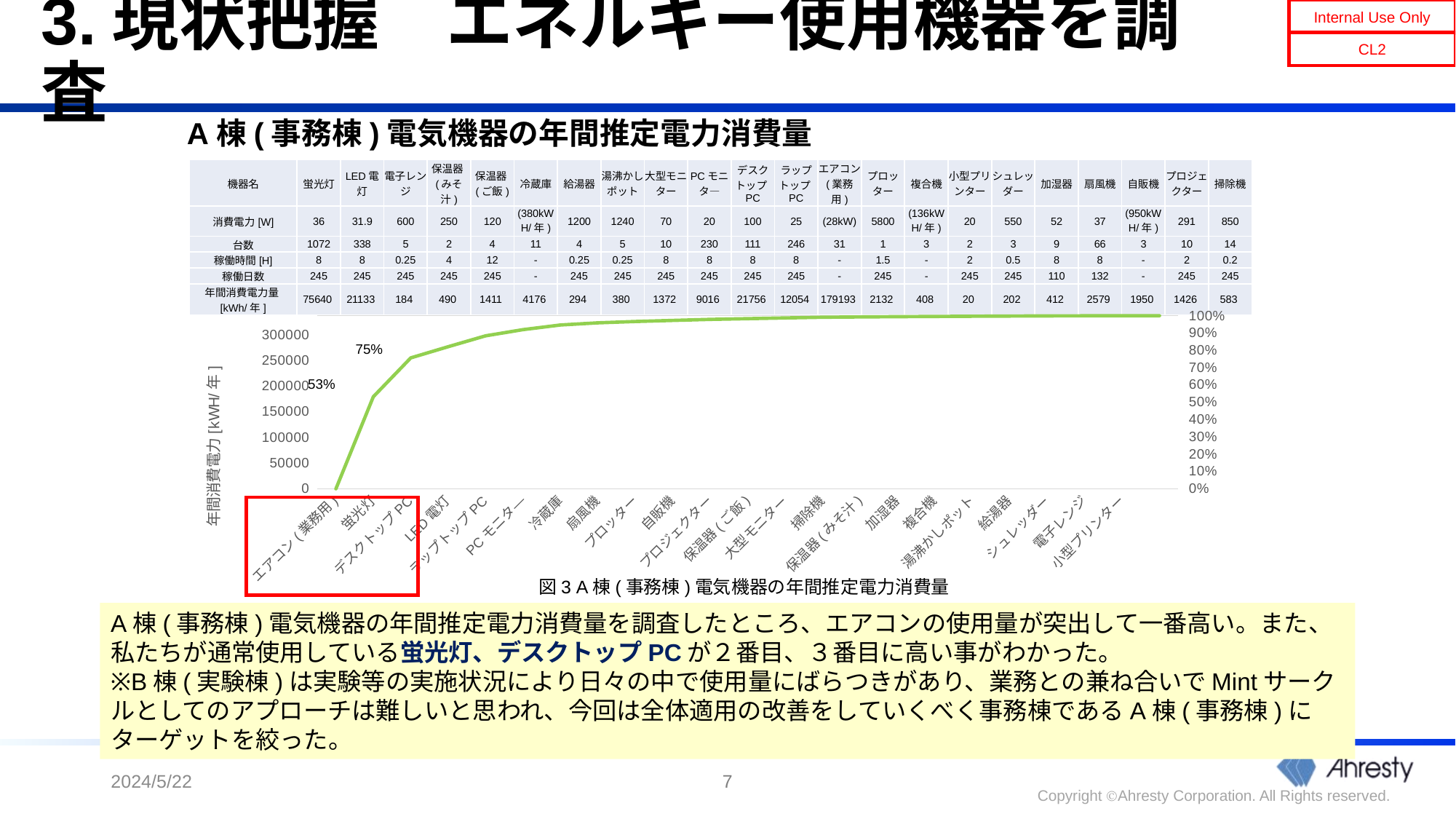

# 3.現状把握　エネルギー使用機器を調査
A棟(事務棟)電気機器の年間推定電力消費量
| 機器名 | 蛍光灯 | LED電灯 | 電子レンジ | 保温器(みそ汁) | 保温器(ご飯) | 冷蔵庫 | 給湯器 | 湯沸かしポット | 大型モニター | PCモニタ― | デスクトップPC | ラップトップPC | エアコン(業務用) | プロッター | 複合機 | 小型プリンター | シュレッダー | 加湿器 | 扇風機 | 自販機 | プロジェクター | 掃除機 |
| --- | --- | --- | --- | --- | --- | --- | --- | --- | --- | --- | --- | --- | --- | --- | --- | --- | --- | --- | --- | --- | --- | --- |
| 消費電力[W] | 36 | 31.9 | 600 | 250 | 120 | (380kWH/年) | 1200 | 1240 | 70 | 20 | 100 | 25 | (28kW) | 5800 | (136kWH/年) | 20 | 550 | 52 | 37 | (950kWH/年) | 291 | 850 |
| 台数 | 1072 | 338 | 5 | 2 | 4 | 11 | 4 | 5 | 10 | 230 | 111 | 246 | 31 | 1 | 3 | 2 | 3 | 9 | 66 | 3 | 10 | 14 |
| 稼働時間[H] | 8 | 8 | 0.25 | 4 | 12 | - | 0.25 | 0.25 | 8 | 8 | 8 | 8 | - | 1.5 | - | 2 | 0.5 | 8 | 8 | - | 2 | 0.2 |
| 稼働日数 | 245 | 245 | 245 | 245 | 245 | - | 245 | 245 | 245 | 245 | 245 | 245 | - | 245 | - | 245 | 245 | 110 | 132 | - | 245 | 245 |
| 年間消費電力量[kWh/年] | 75640 | 21133 | 184 | 490 | 1411 | 4176 | 294 | 380 | 1372 | 9016 | 21756 | 12054 | 179193 | 2132 | 408 | 20 | 202 | 412 | 2579 | 1950 | 1426 | 583 |

### Chart

| Category | 年間消費電力量[kW/Y] | 累積 |
|---|---|---|
| エアコン(業務用) | 179192.5000000001 | 0.0 |
| 蛍光灯 | 75640.32 | 0.532029945549355 |
| デスクトップPC | 21756.0 | 0.7566091848084522 |
| LED電灯 | 21133.111999999997 | 0.821203648836644 |
| ラップトップPC | 12054.0 | 0.883948732624461 |
| PCモニタ― | 9016.0 | 0.9197375572887295 |
| 冷蔵庫 | 4175.6 | 0.9465064342733855 |
| 扇風機 | 2578.752 | 0.9589039634145934 |
| プロッター | 2131.5 | 0.966560384783486 |
| 自販機 | 1950.0 | 0.9728888964619238 |
| プロジェクター | 1425.9 | 0.9786785271318528 |
| 保温器(ご飯) | 1411.2 | 0.982912083220187 |
| 大型モニター | 1372.0 | 0.987101994400394 |
| 掃除機 | 583.1 | 0.9911755191589287 |
| 保温器(みそ汁) | 490.0 | 0.9929067671813059 |
| 加湿器 | 411.84 | 0.9943615974522111 |
| 複合機 | 408.0 | 0.9955843674497 |
| 湯沸かしポット | 379.75 | 0.9967957363283313 |
| 給湯器 | 294.0 | 0.9979232297882829 |
| シュレッダー | 202.125 | 0.998796127950826 |
| 電子レンジ | 183.75 | 0.9993962454375743 |
| 小型プリンター | 19.6 | 0.9999418067891638 |
75%
53%

図3 A棟(事務棟)電気機器の年間推定電力消費量
A棟(事務棟)電気機器の年間推定電力消費量を調査したところ、エアコンの使用量が突出して一番高い。また、私たちが通常使用している蛍光灯、デスクトップPCが２番目、３番目に高い事がわかった。
※B棟(実験棟)は実験等の実施状況により日々の中で使用量にばらつきがあり、業務との兼ね合いでMintサークルとしてのアプローチは難しいと思われ、今回は全体適用の改善をしていくべく事務棟であるA棟(事務棟)にターゲットを絞った。
2024/5/22